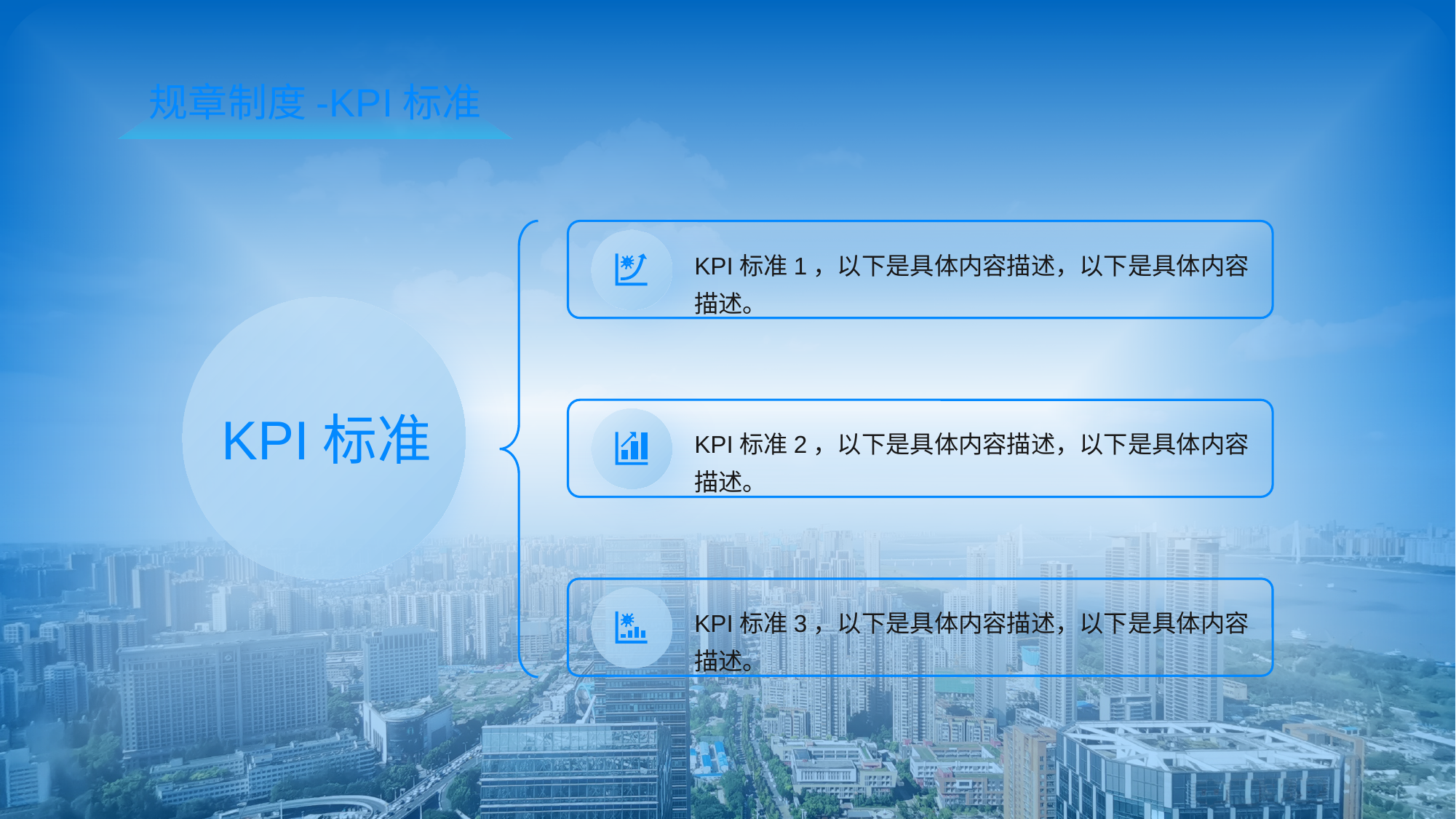

规章制度-KPI标准

KPI标准1，以下是具体内容描述，以下是具体内容描述。

KPI标准

KPI标准2，以下是具体内容描述，以下是具体内容描述。

KPI标准3，以下是具体内容描述，以下是具体内容描述。